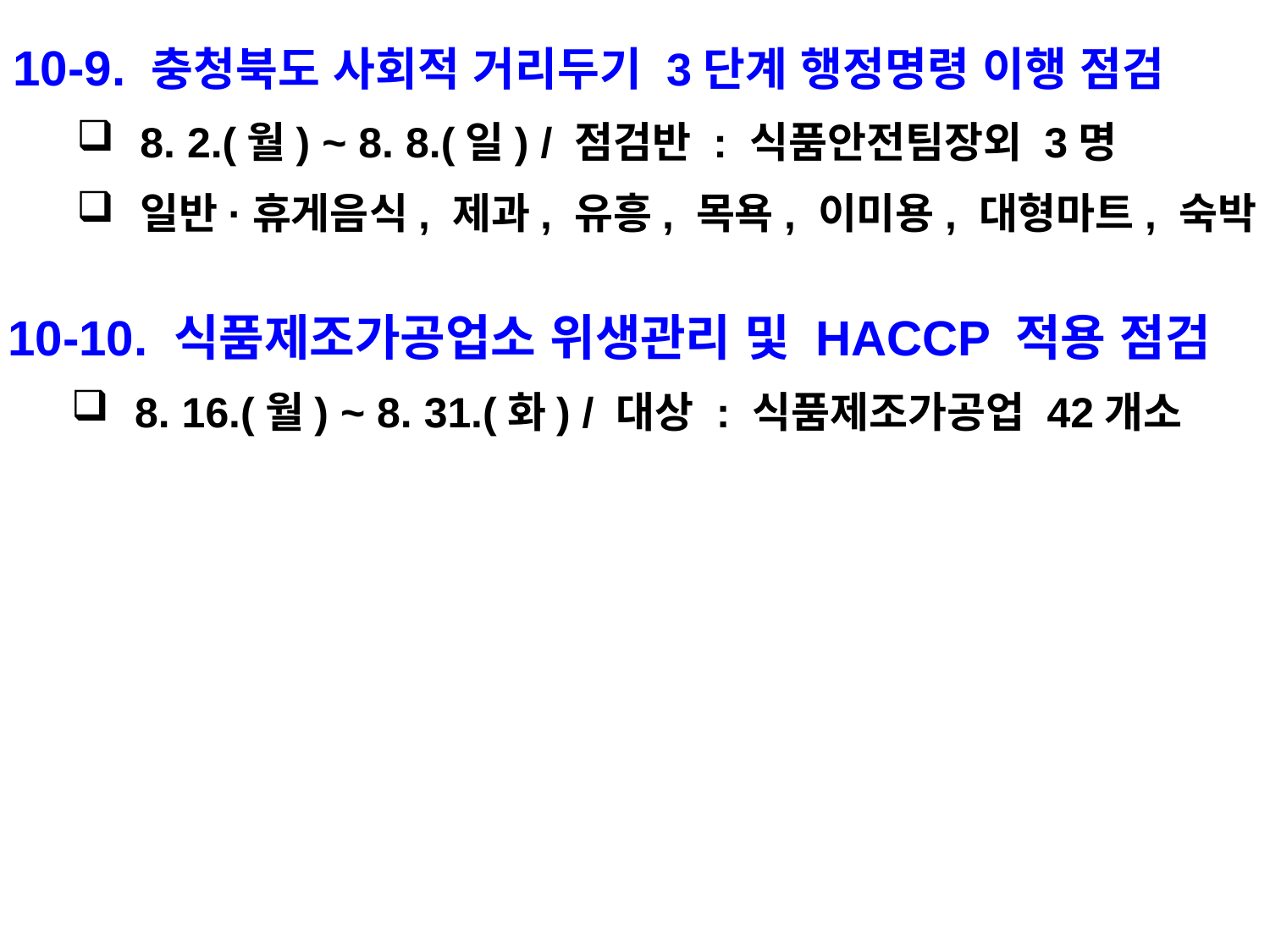

10-9. 충청북도 사회적 거리두기 3단계 행정명령 이행 점검
8. 2.(월) ~ 8. 8.(일) / 점검반 : 식품안전팀장외 3명
일반·휴게음식, 제과, 유흥, 목욕, 이미용, 대형마트, 숙박
10-10. 식품제조가공업소 위생관리 및 HACCP 적용 점검
8. 16.(월) ~ 8. 31.(화) / 대상 : 식품제조가공업 42개소